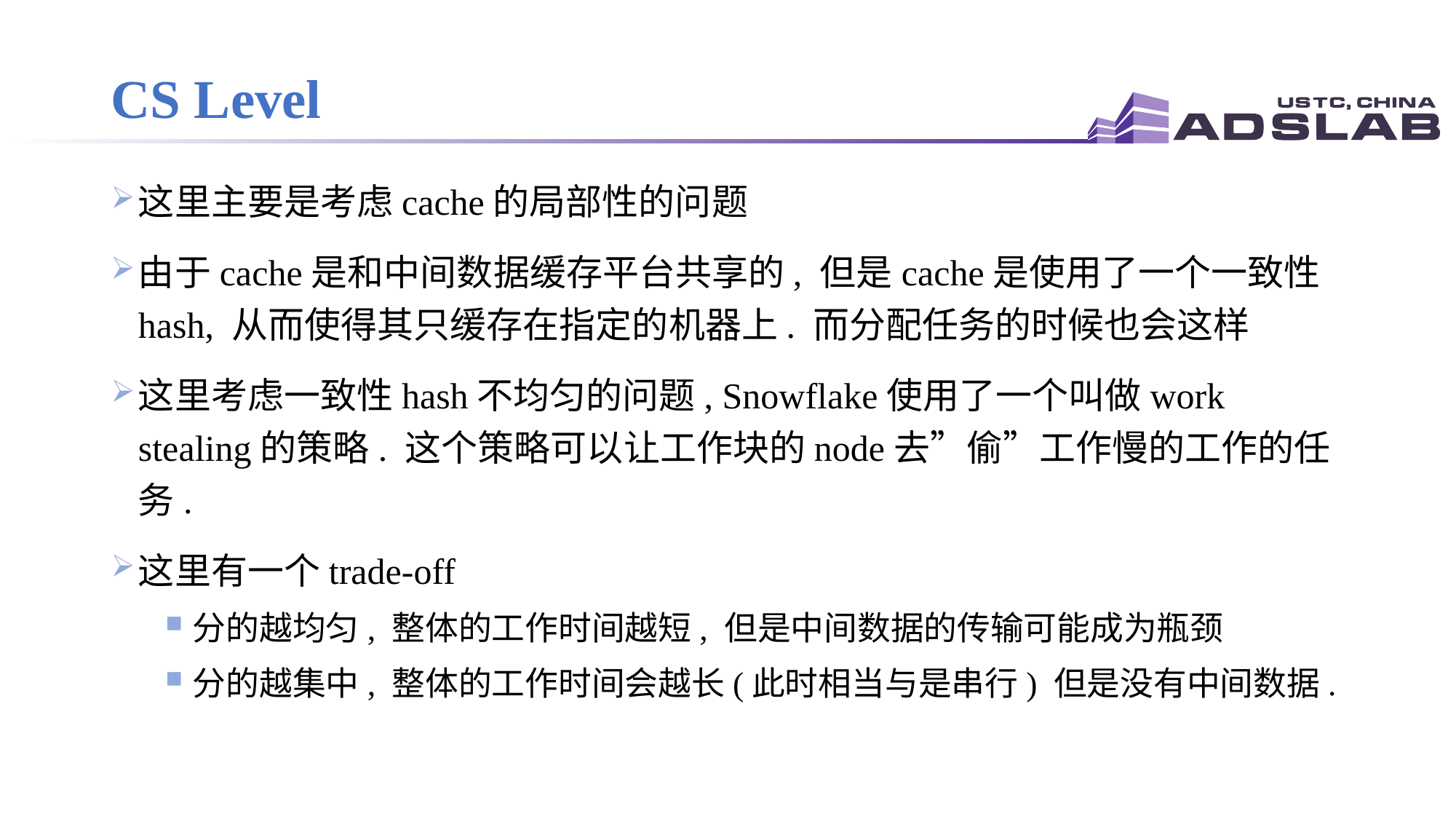

# CS Level
这里主要是考虑cache的局部性的问题
由于cache是和中间数据缓存平台共享的, 但是cache是使用了一个一致性hash, 从而使得其只缓存在指定的机器上. 而分配任务的时候也会这样
这里考虑一致性hash不均匀的问题, Snowflake使用了一个叫做work stealing的策略. 这个策略可以让工作块的node去”偷”工作慢的工作的任务.
这里有一个trade-off
分的越均匀, 整体的工作时间越短, 但是中间数据的传输可能成为瓶颈
分的越集中, 整体的工作时间会越长(此时相当与是串行) 但是没有中间数据.